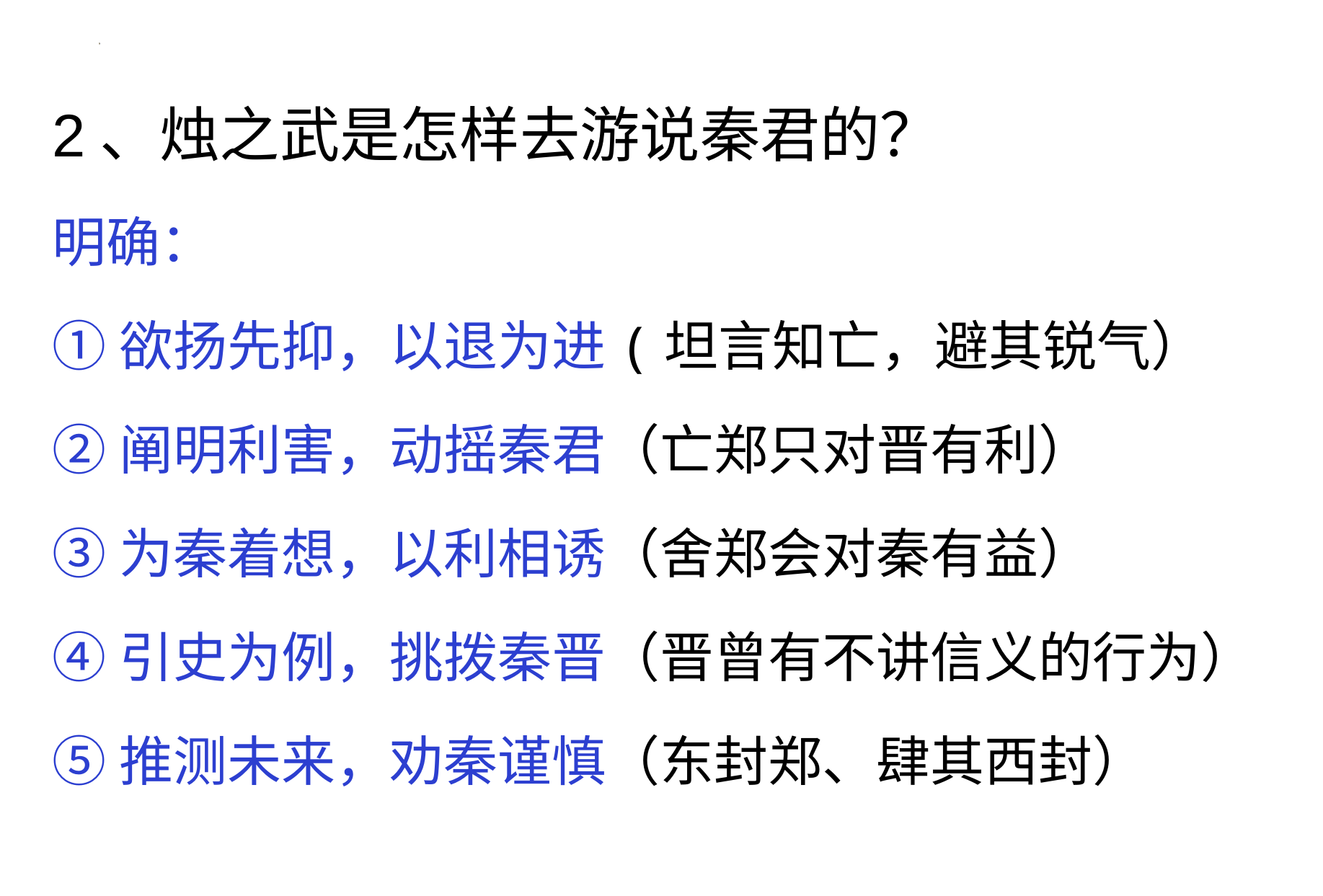

2、烛之武是怎样去游说秦君的？
明确：
①欲扬先抑，以退为进(坦言知亡，避其锐气）
②阐明利害，动摇秦君（亡郑只对晋有利）
③为秦着想，以利相诱（舍郑会对秦有益）
④引史为例，挑拨秦晋（晋曾有不讲信义的行为）
⑤推测未来，劝秦谨慎（东封郑、肆其西封）